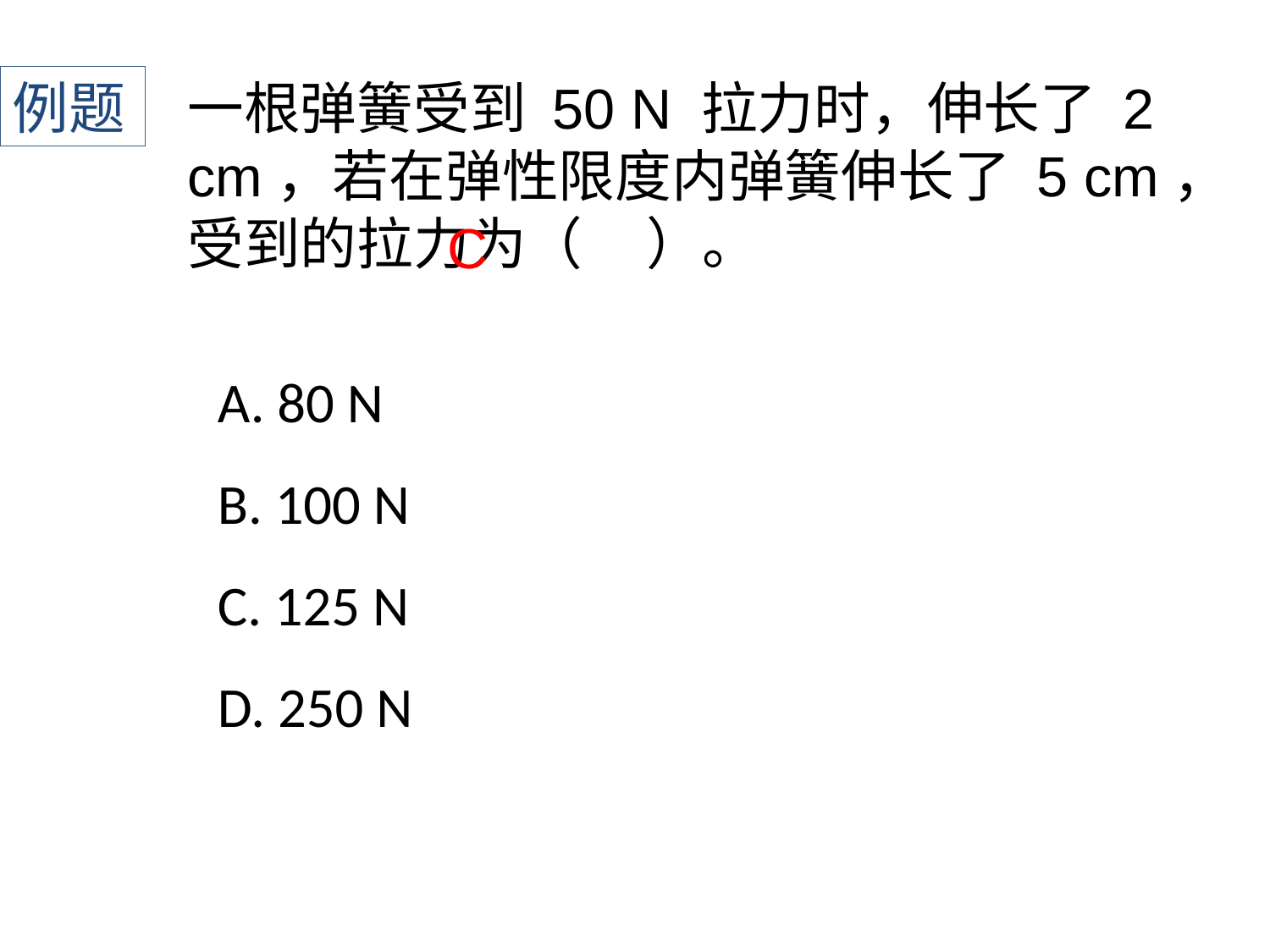

例题
一根弹簧受到 50 N 拉力时，伸长了 2 cm，若在弹性限度内弹簧伸长了 5 cm，受到的拉力为（     ）。
C
A. 80 N
B. 100 N
C. 125 N
D. 250 N